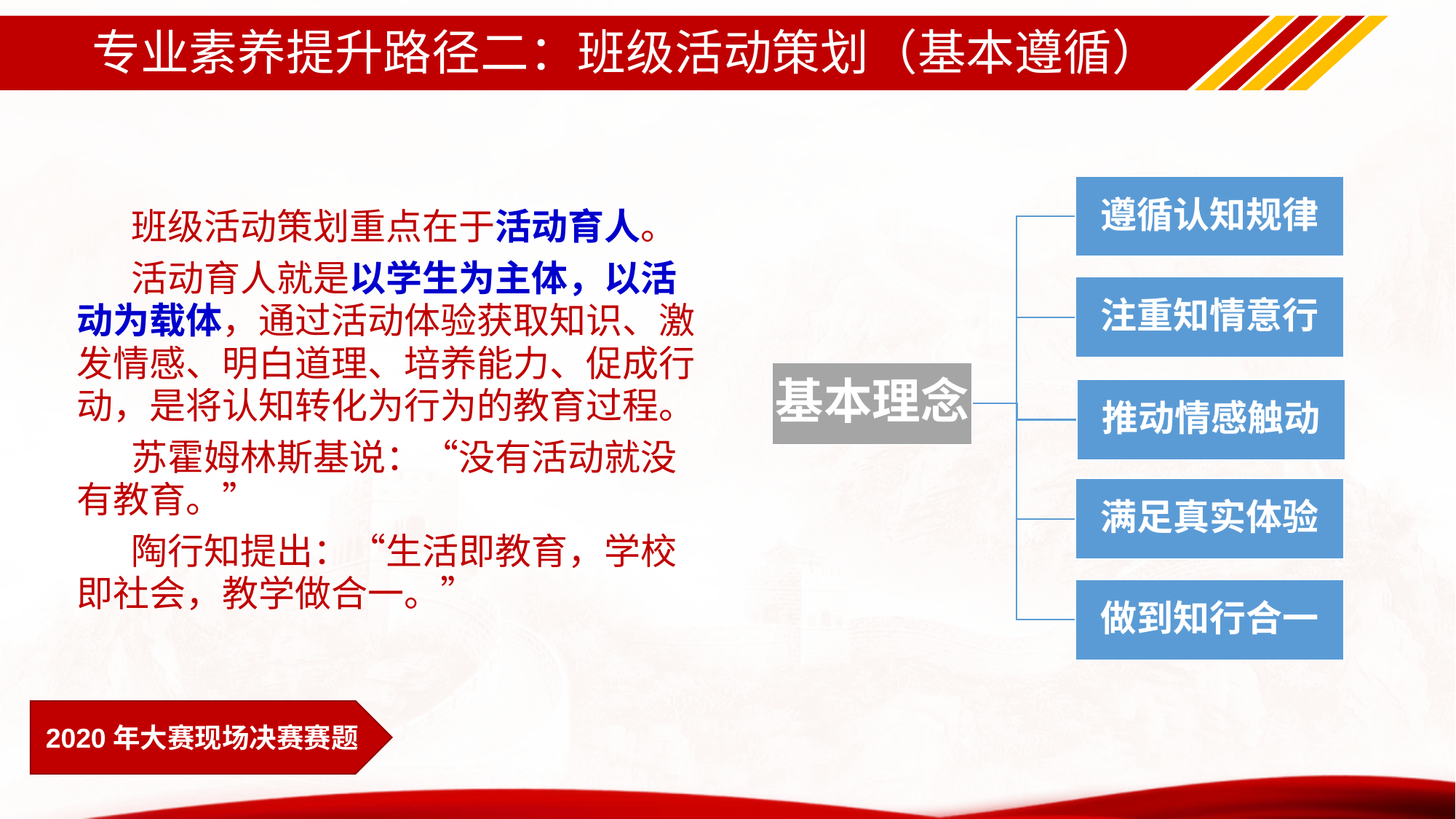

# 专业素养提升路径二：班级活动策划（基本遵循）
遵循认知规律

注重知情意行

基本理念
推动情感触动

满足真实体验
做到知行合一
班级活动策划重点在于活动育人。
活动育人就是以学生为主体，以活动为载体，通过活动体验获取知识、激发情感、明白道理、培养能力、促成行动，是将认知转化为行为的教育过程。
苏霍姆林斯基说：“没有活动就没有教育。”
陶行知提出：“生活即教育，学校即社会，教学做合一。”
2020年大赛现场决赛赛题